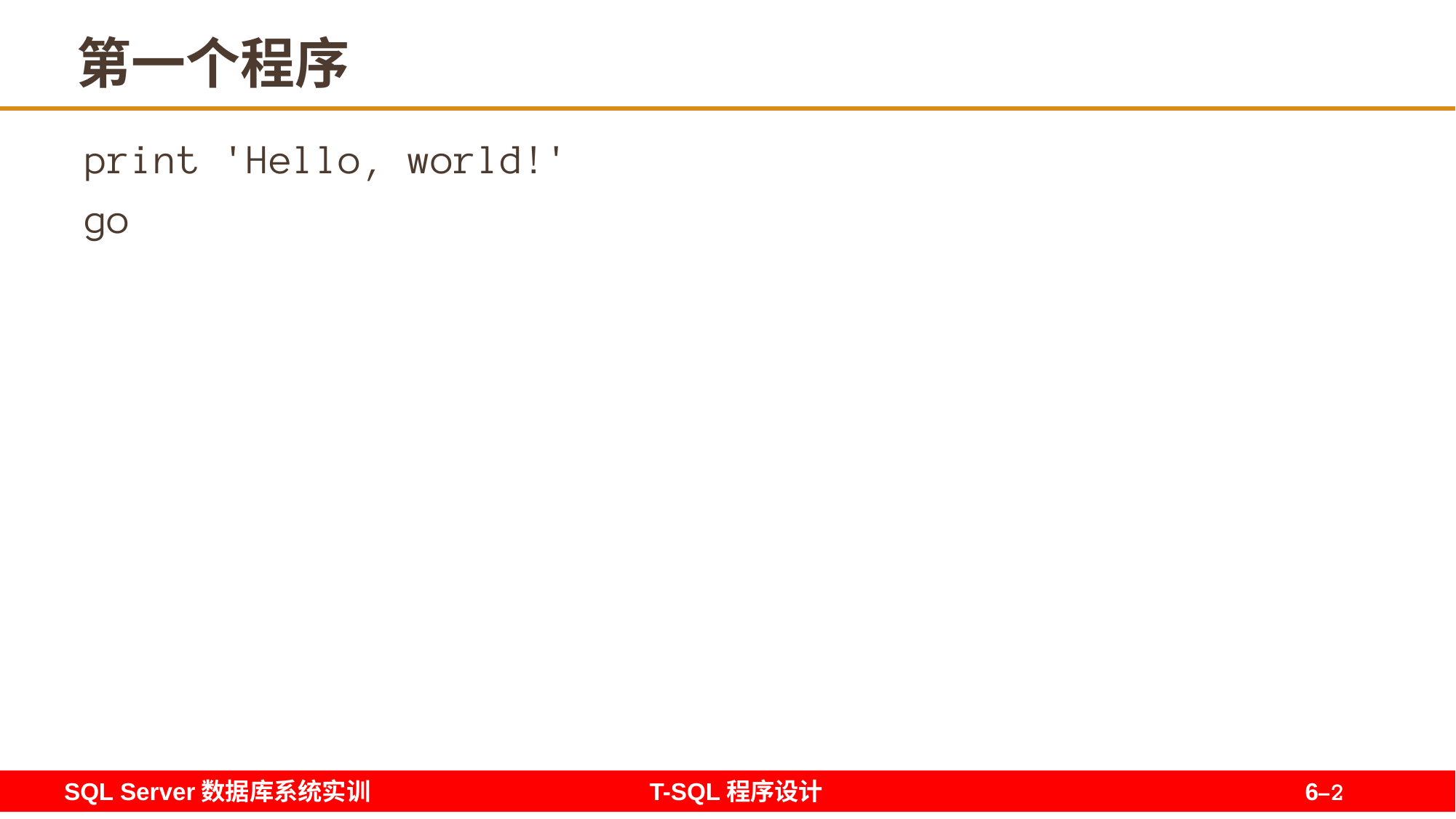

2
# 第一个程序
print 'Hello, world!'
go